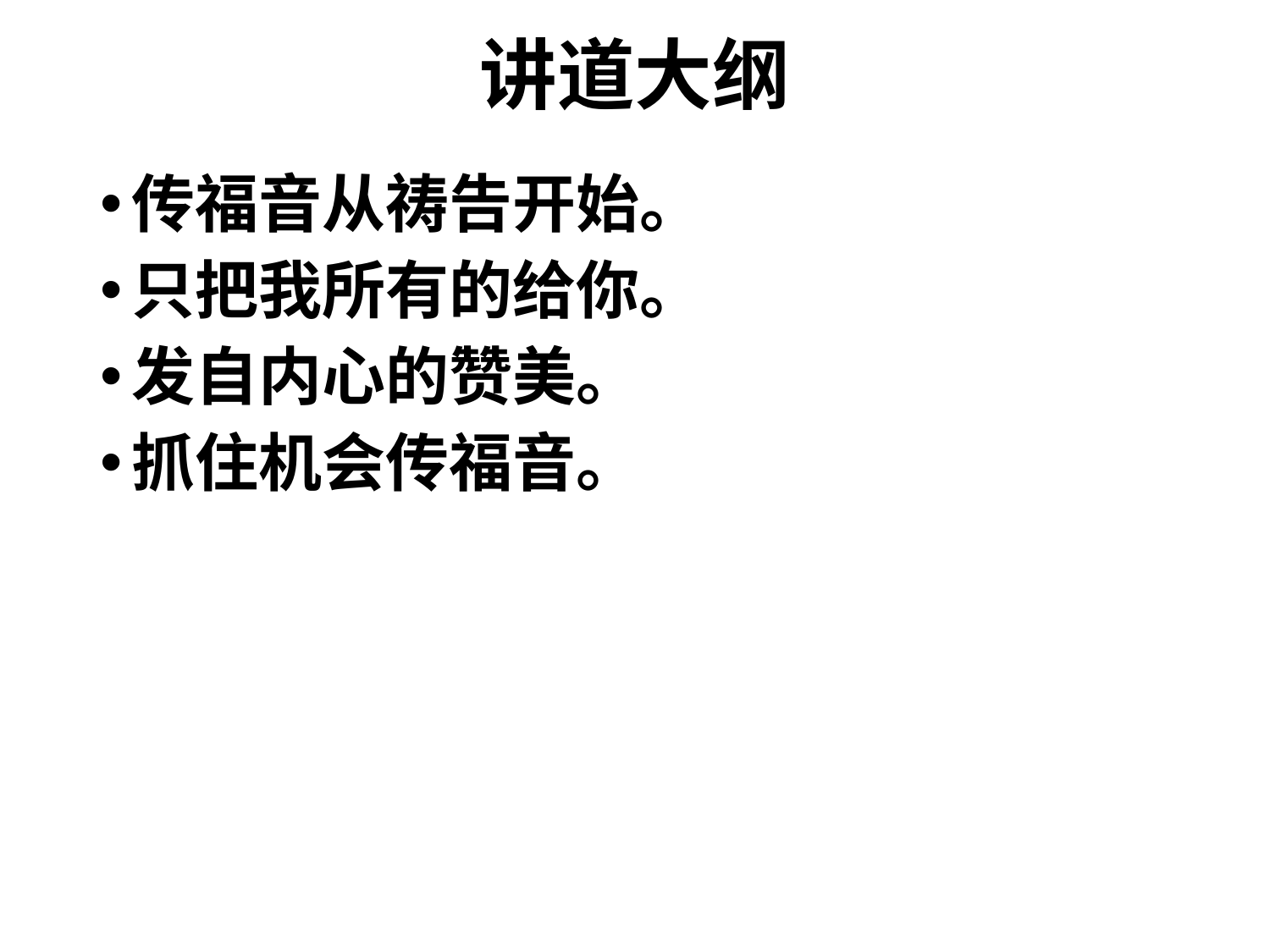

# 讲道大纲
传福音从祷告开始。
只把我所有的给你。
发自内心的赞美。
抓住机会传福音。